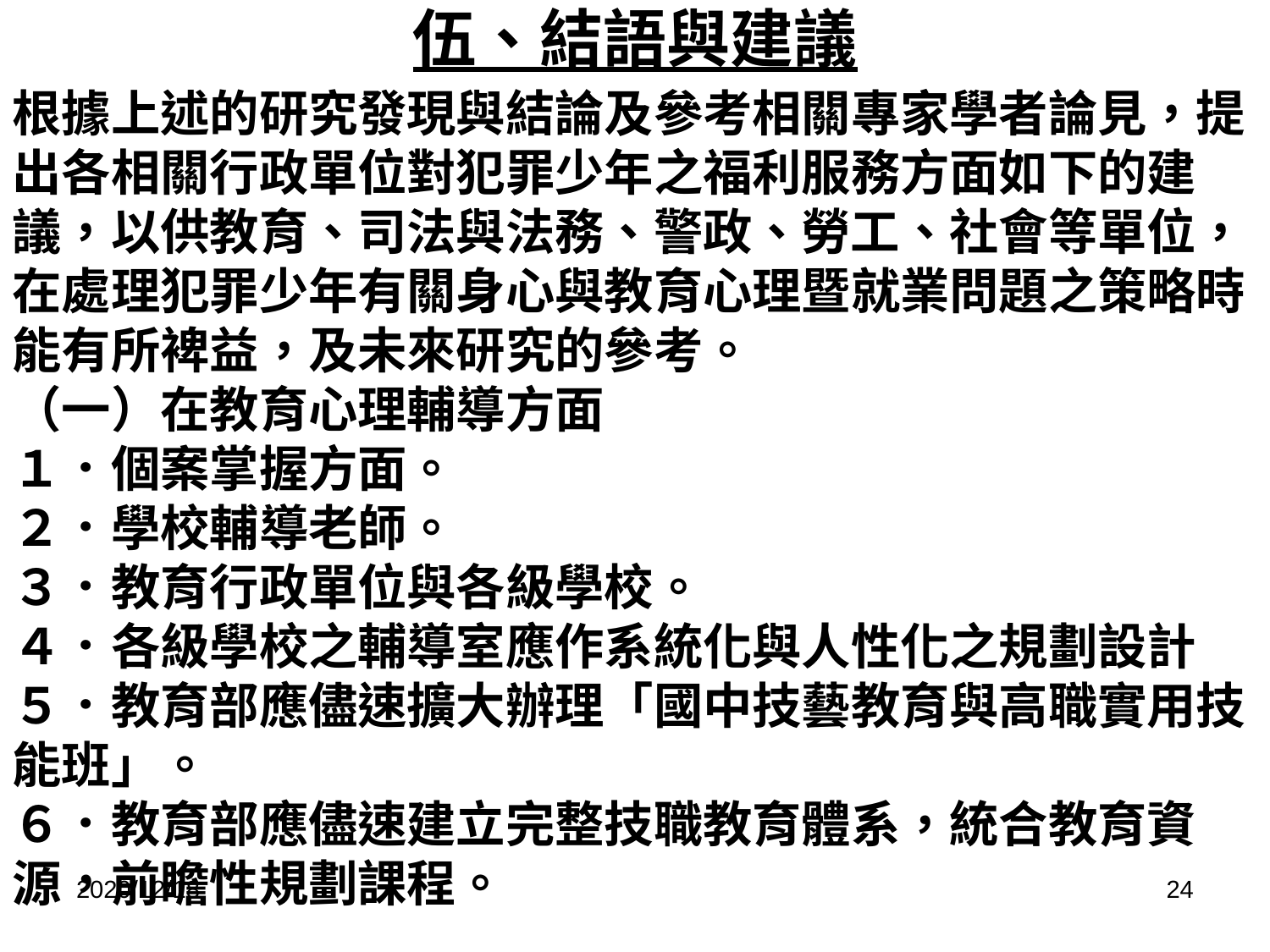

# 伍、結語與建議
根據上述的研究發現與結論及參考相關專家學者論見，提出各相關行政單位對犯罪少年之福利服務方面如下的建議，以供教育、司法與法務、警政、勞工、社會等單位，在處理犯罪少年有關身心與教育心理暨就業問題之策略時能有所裨益，及未來研究的參考。
（一）在教育心理輔導方面
１．個案掌握方面。
２．學校輔導老師。
３．教育行政單位與各級學校。
４．各級學校之輔導室應作系統化與人性化之規劃設計
５．教育部應儘速擴大辦理「國中技藝教育與高職實用技能班」。
６．教育部應儘速建立完整技職教育體系，統合教育資源，前瞻性規劃課程。

2020/12/18
24